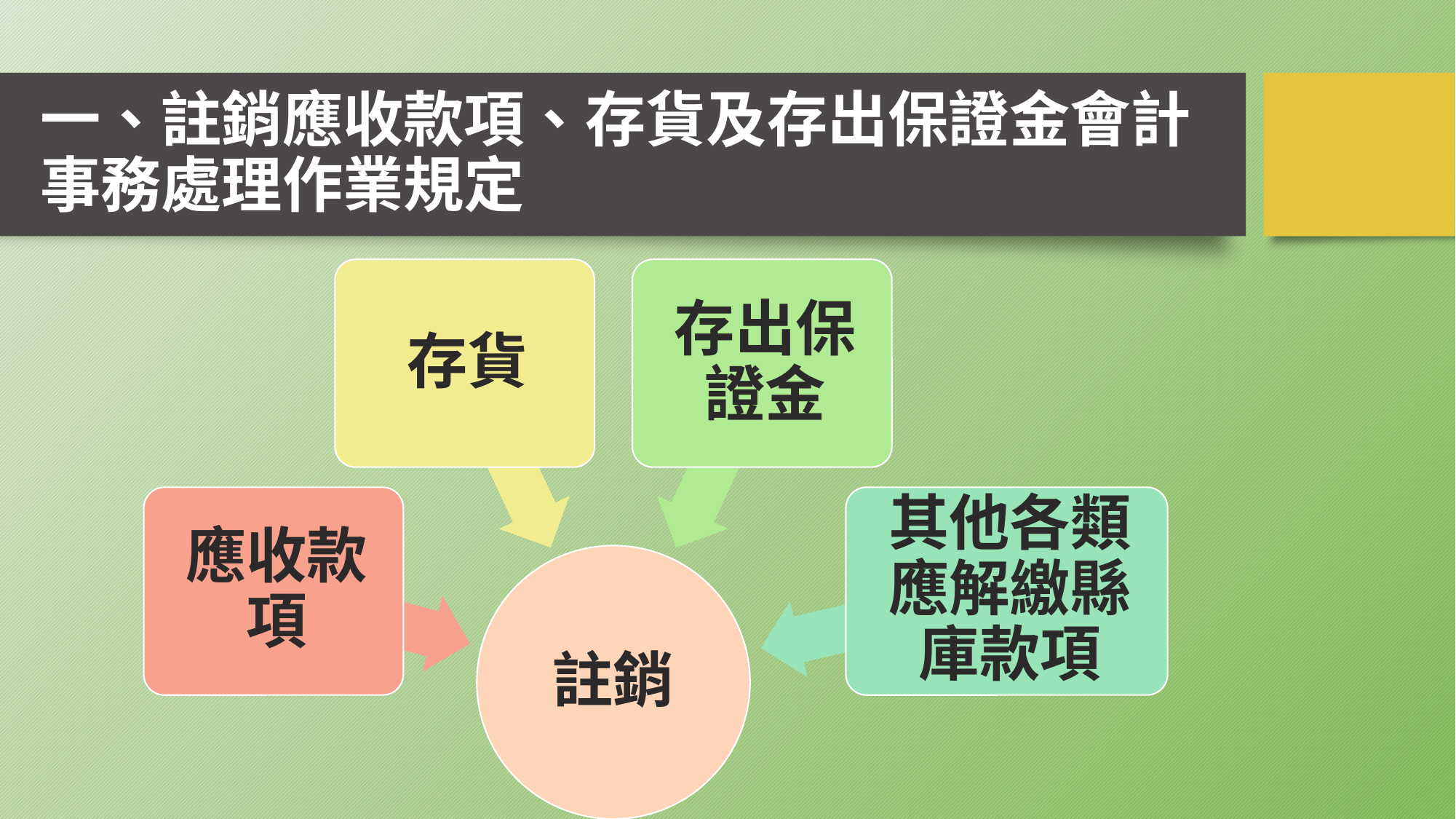

# 一、註銷應收款項、存貨及存出保證金會計事務處理作業規定
註銷
應收款項
存貨
存出保證金
其他各類應解繳縣庫款項